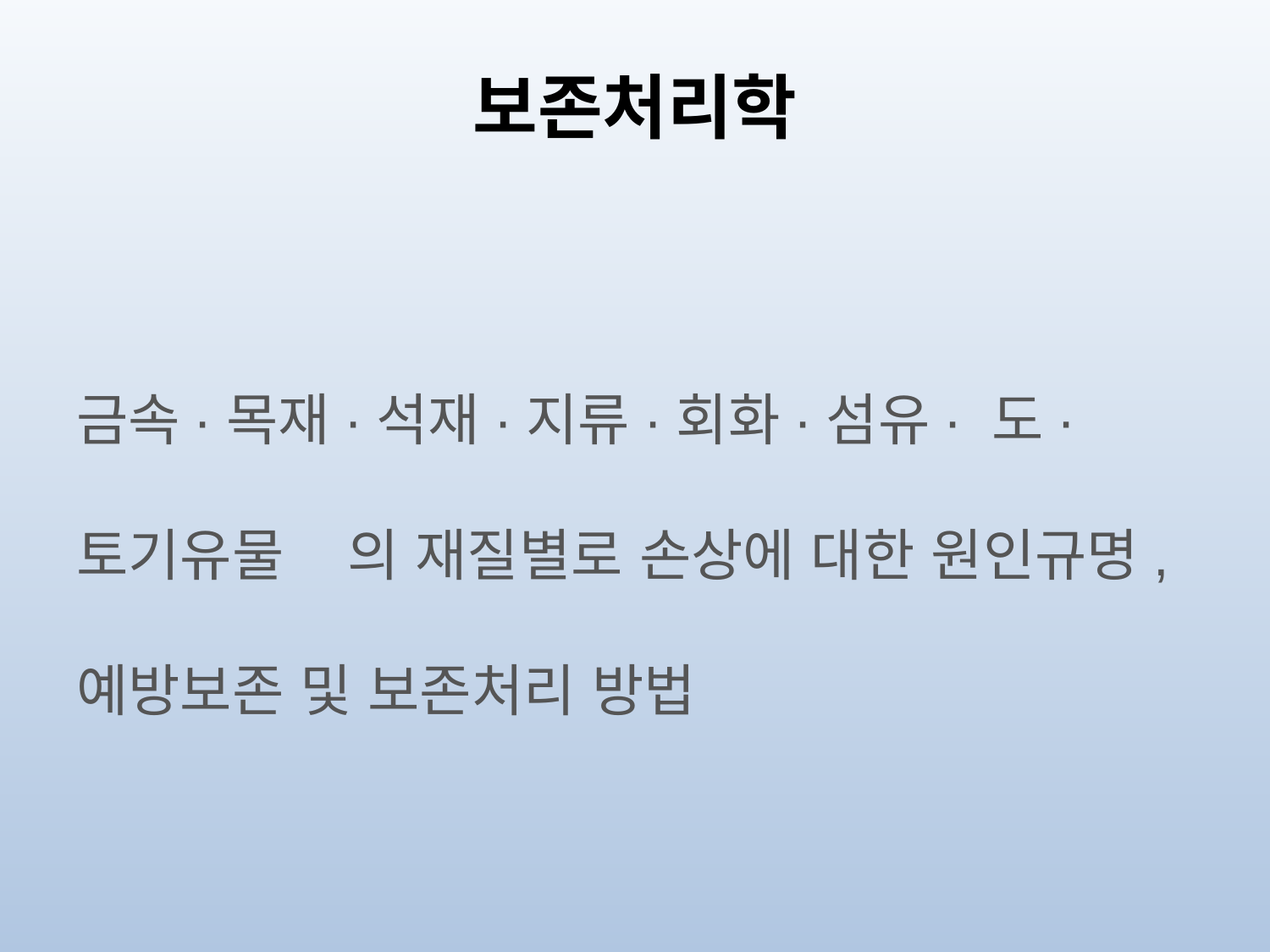

보존처리학

금속·목재·석재·지류·회화·섬유· 도·토기유물    의 재질별로 손상에 대한 원인규명, 예방보존 및 보존처리 방법